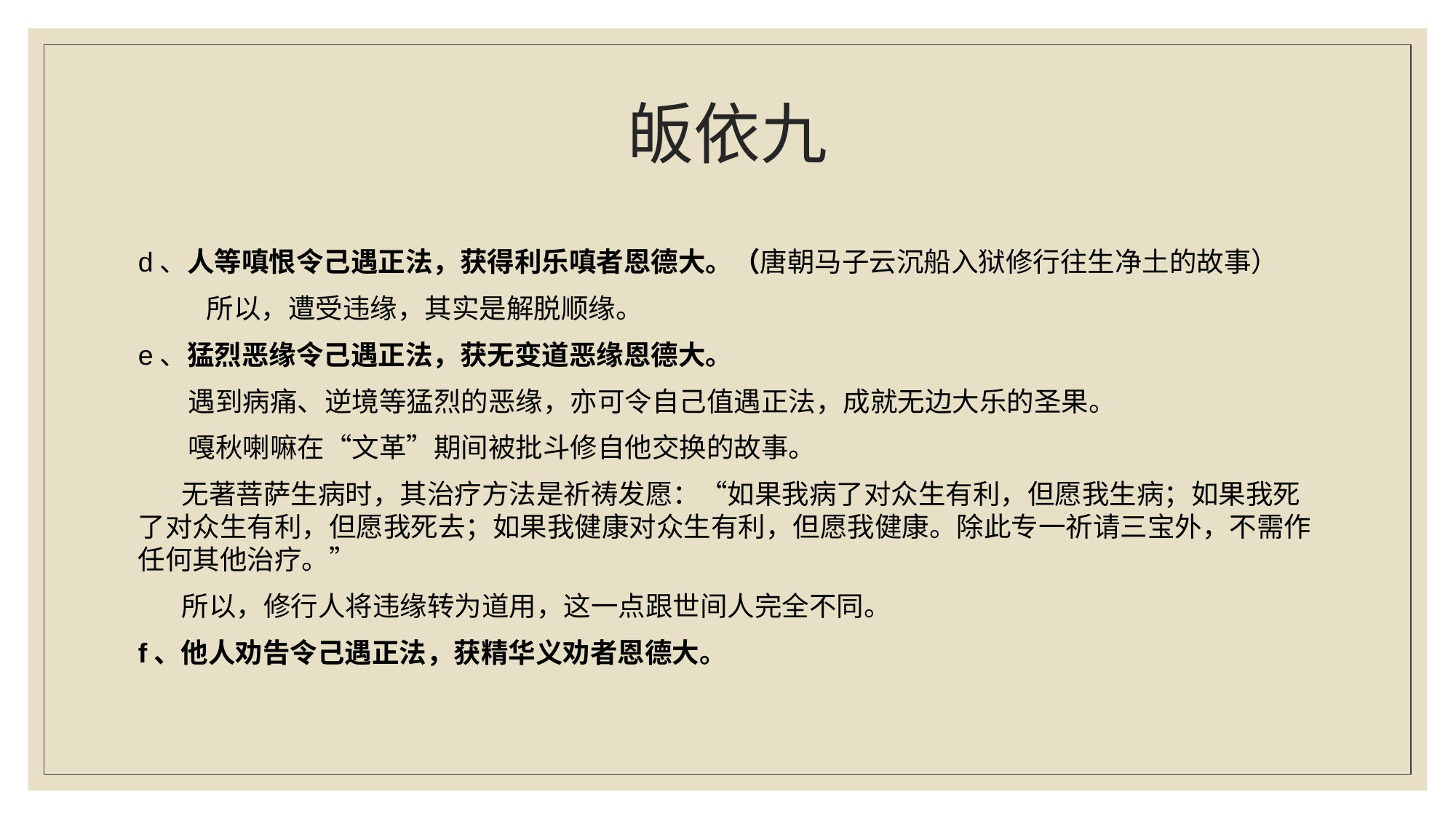

# 皈依九
d、人等嗔恨令己遇正法，获得利乐嗔者恩德大。（唐朝马子云沉船入狱修行往生净土的故事）
          所以，遭受违缘，其实是解脱顺缘。
e、猛烈恶缘令己遇正法，获无变道恶缘恩德大。
       遇到病痛、逆境等猛烈的恶缘，亦可令自己值遇正法，成就无边大乐的圣果。
       嘎秋喇嘛在“文革”期间被批斗修自他交换的故事。
      无著菩萨生病时，其治疗方法是祈祷发愿：“如果我病了对众生有利，但愿我生病；如果我死了对众生有利，但愿我死去；如果我健康对众生有利，但愿我健康。除此专一祈请三宝外，不需作任何其他治疗。”
      所以，修行人将违缘转为道用，这一点跟世间人完全不同。
f、他人劝告令己遇正法，获精华义劝者恩德大。